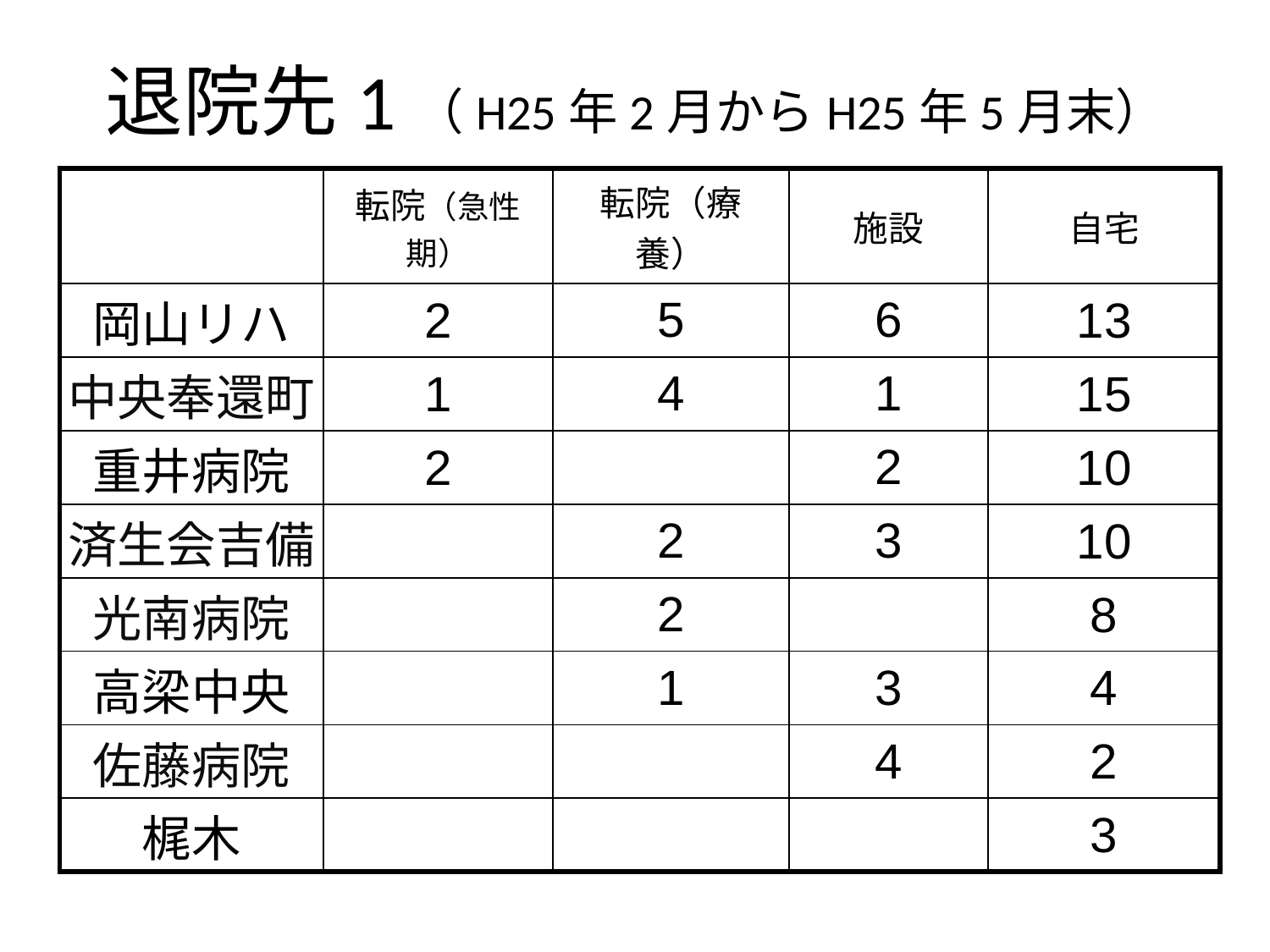

# 退院先1（H25年2月からH25年5月末）
|  | 転院（急性期） | 転院（療養） | 施設 | 自宅 |
| --- | --- | --- | --- | --- |
| 岡山リハ | 2 | 5 | 6 | 13 |
| 中央奉還町 | 1 | 4 | 1 | 15 |
| 重井病院 | 2 |  | 2 | 10 |
| 済生会吉備 |  | 2 | 3 | 10 |
| 光南病院 |  | 2 |  | 8 |
| 高梁中央 |  | 1 | 3 | 4 |
| 佐藤病院 |  |  | 4 | 2 |
| 梶木 |  |  |  | 3 |